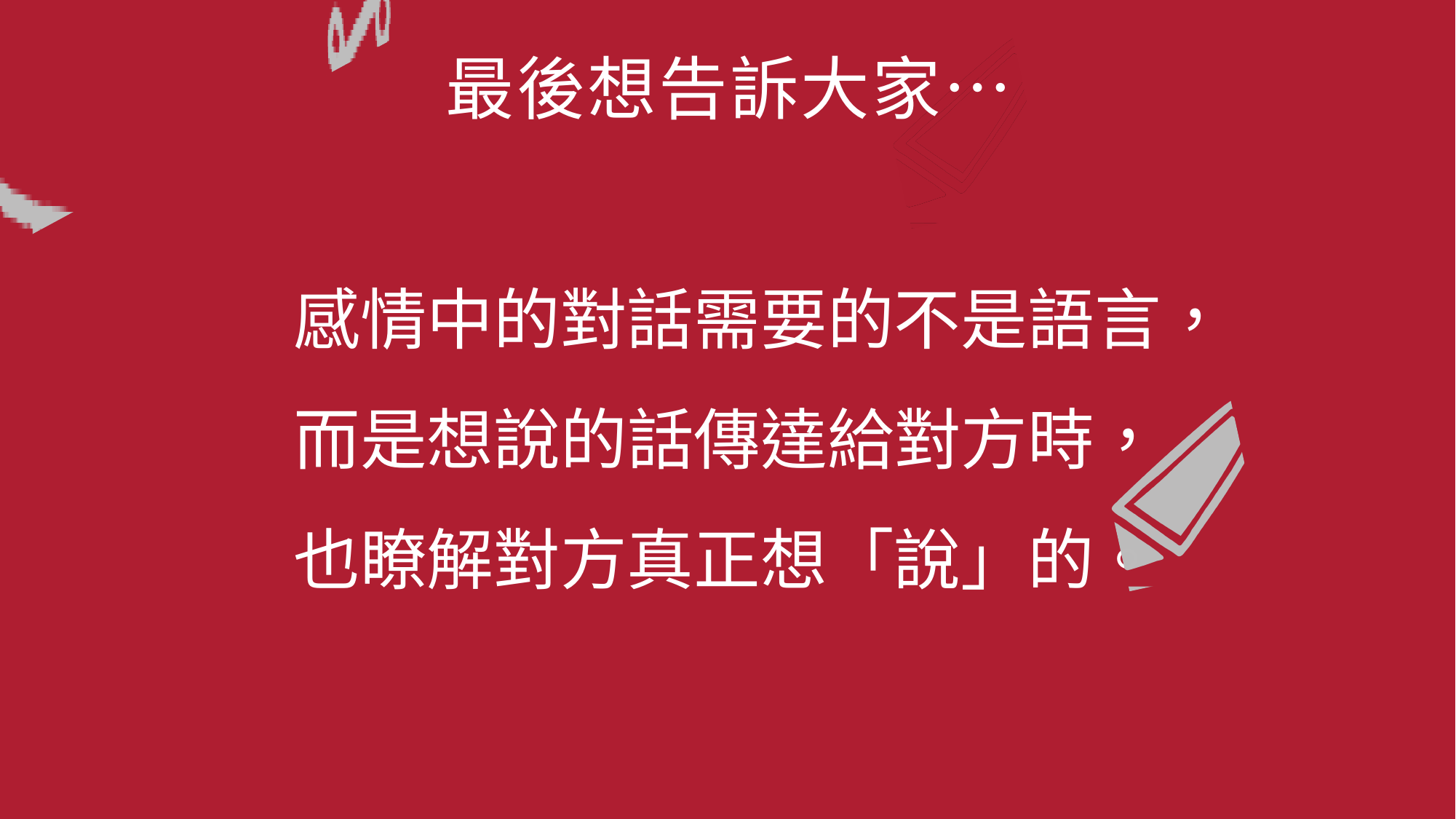

最後想告訴大家…

感情中的對話需要的不是語言，
而是想說的話傳達給對方時，
也瞭解對方真正想「說」的。